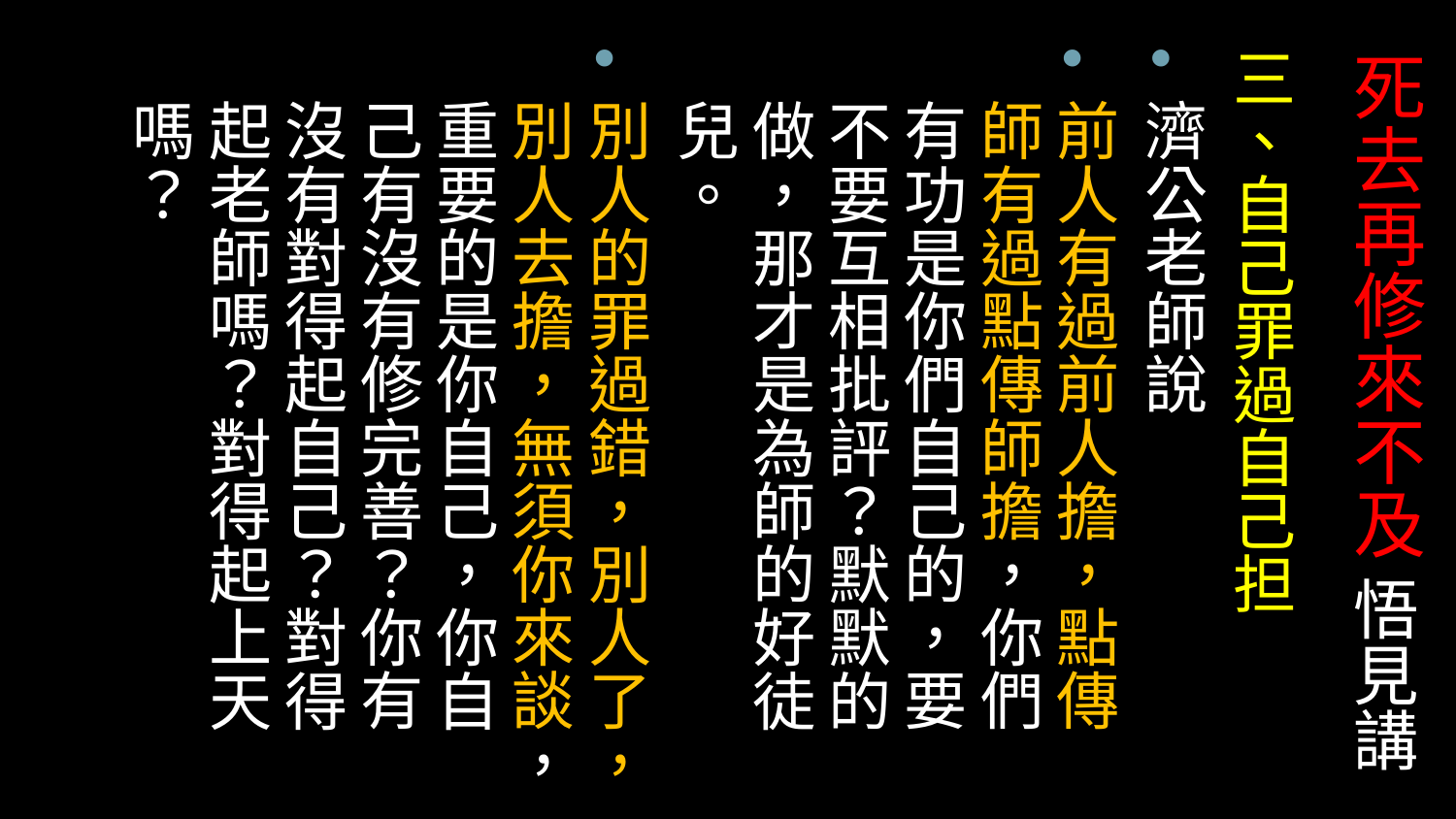

# 死去再修來不及 悟見講
三、自己罪過自己担
濟公老師說
前人有過前人擔，點傳師有過點傳師擔，你們有功是你們自己的，要不要互相批評？默默的做，那才是為師的好徒兒。
別人的罪過錯，別人了，別人去擔，無須你來談，重要的是你自己，你自己有沒有修完善？你有沒有對得起自己？對得起老師嗎？對得起上天嗎？